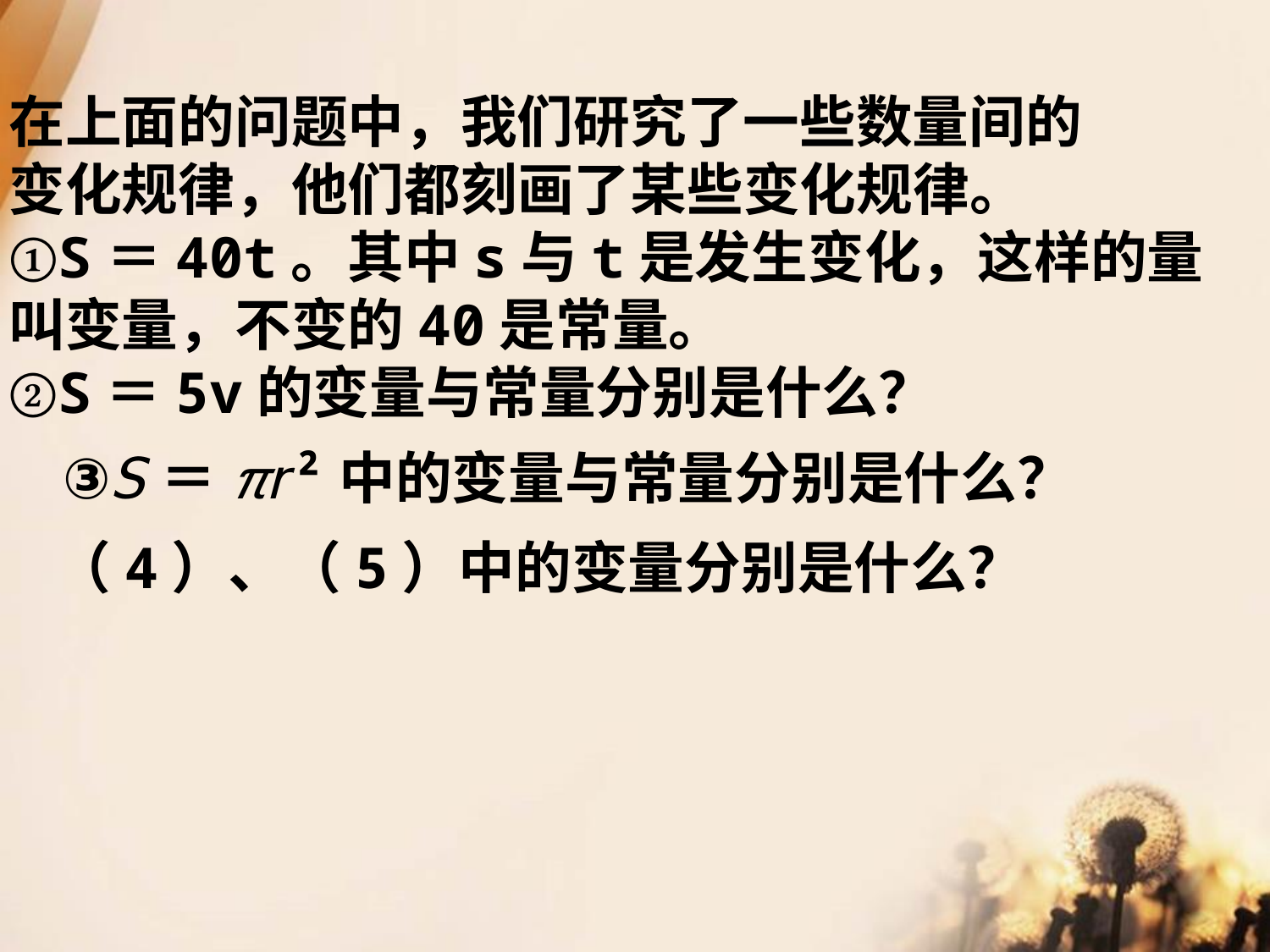

在上面的问题中，我们研究了一些数量间的
变化规律，他们都刻画了某些变化规律。
①S＝40t。其中s与t是发生变化，这样的量
叫变量，不变的40是常量。
②S＝5v的变量与常量分别是什么？
③S＝πr²中的变量与常量分别是什么？
（4）、（5）中的变量分别是什么？